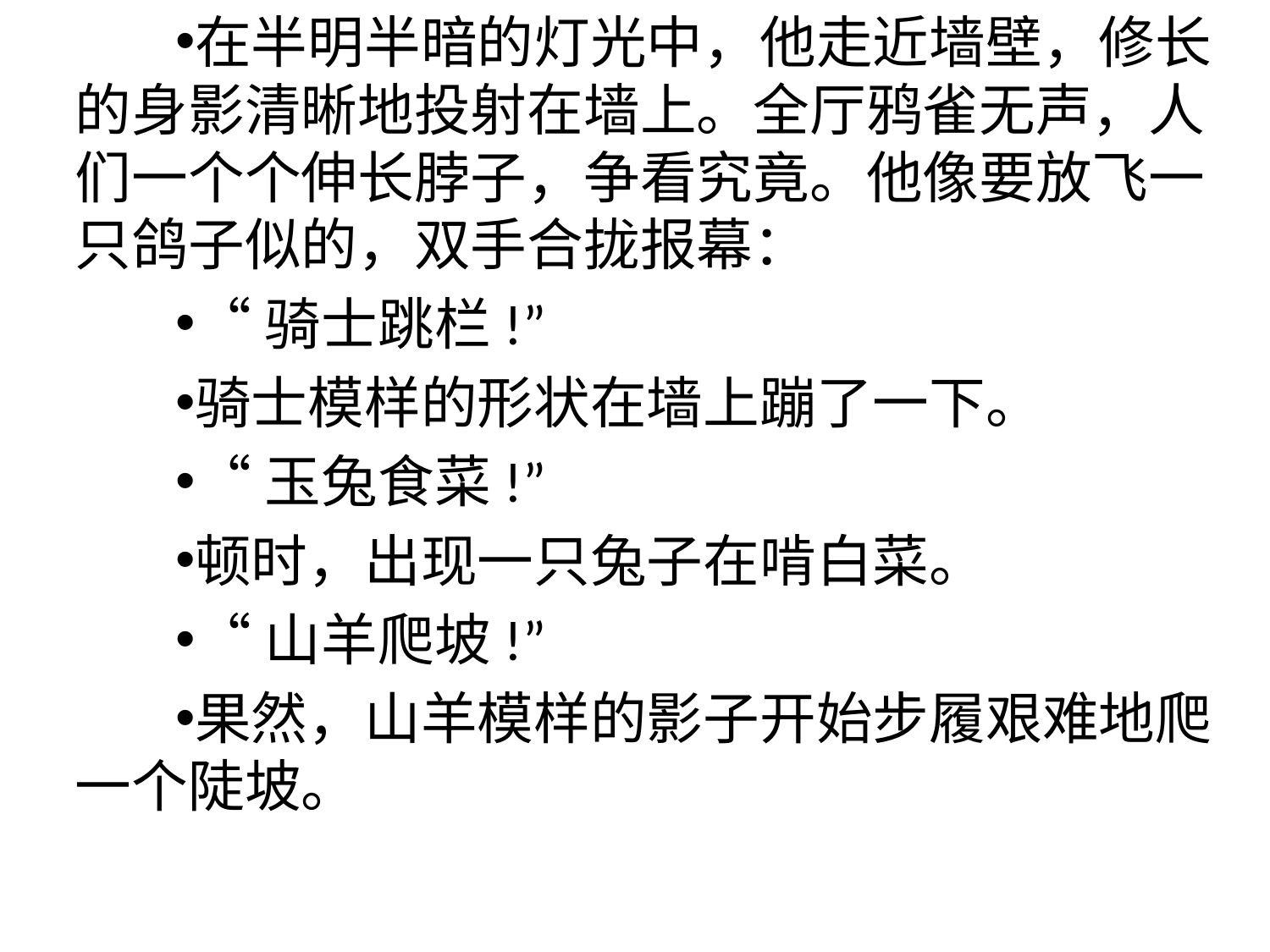

在半明半暗的灯光中，他走近墙壁，修长的身影清晰地投射在墙上。全厅鸦雀无声，人们一个个伸长脖子，争看究竟。他像要放飞一只鸽子似的，双手合拢报幕：
“骑士跳栏!”
骑士模样的形状在墙上蹦了一下。
“玉兔食菜!”
顿时，出现一只兔子在啃白菜。
“山羊爬坡!”
果然，山羊模样的影子开始步履艰难地爬一个陡坡。